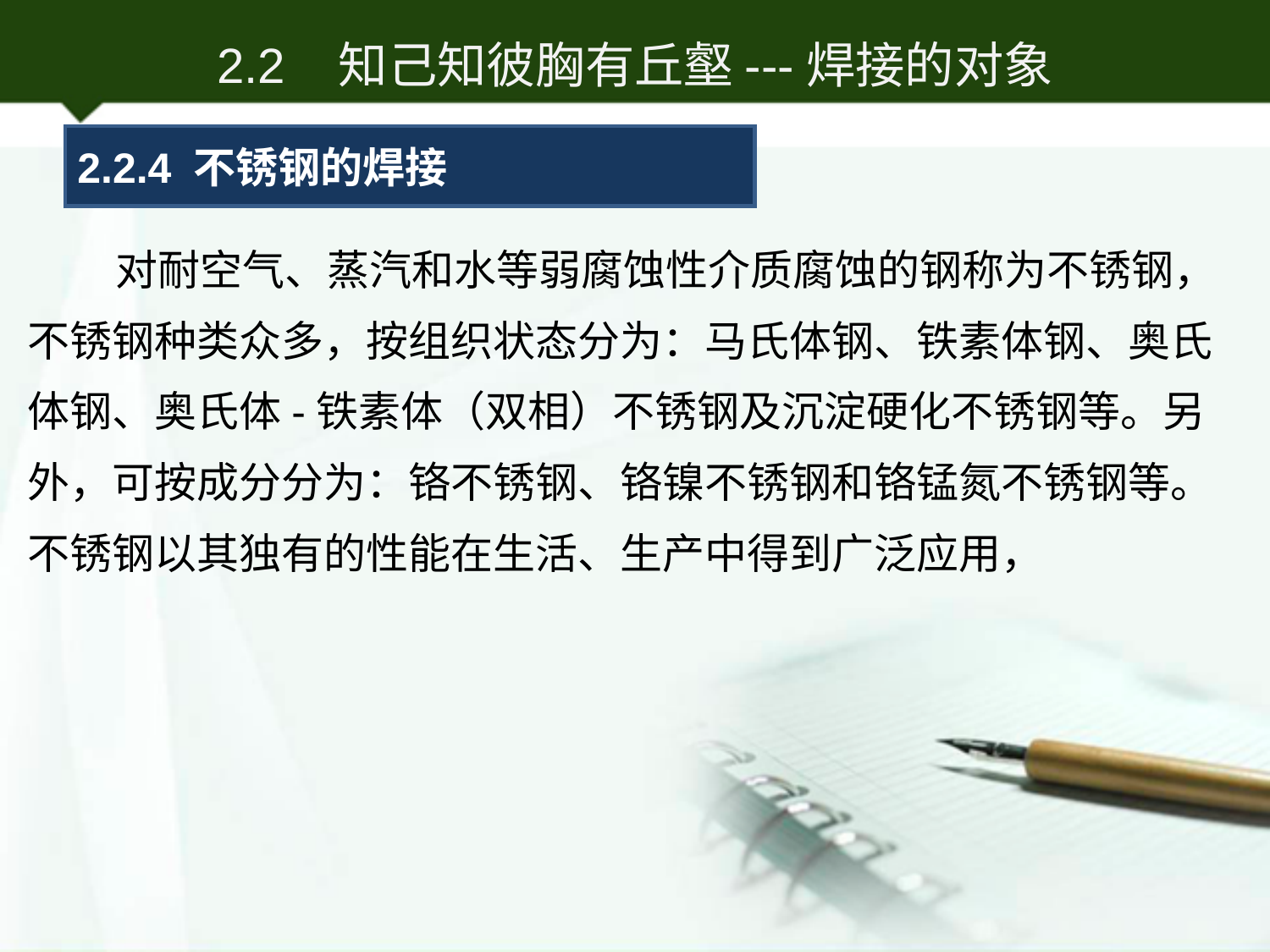

2.2   知己知彼胸有丘壑---焊接的对象
2.2.4 不锈钢的焊接
对耐空气、蒸汽和水等弱腐蚀性介质腐蚀的钢称为不锈钢，不锈钢种类众多，按组织状态分为：马氏体钢、铁素体钢、奥氏体钢、奥氏体-铁素体（双相）不锈钢及沉淀硬化不锈钢等。另外，可按成分分为：铬不锈钢、铬镍不锈钢和铬锰氮不锈钢等。不锈钢以其独有的性能在生活、生产中得到广泛应用，